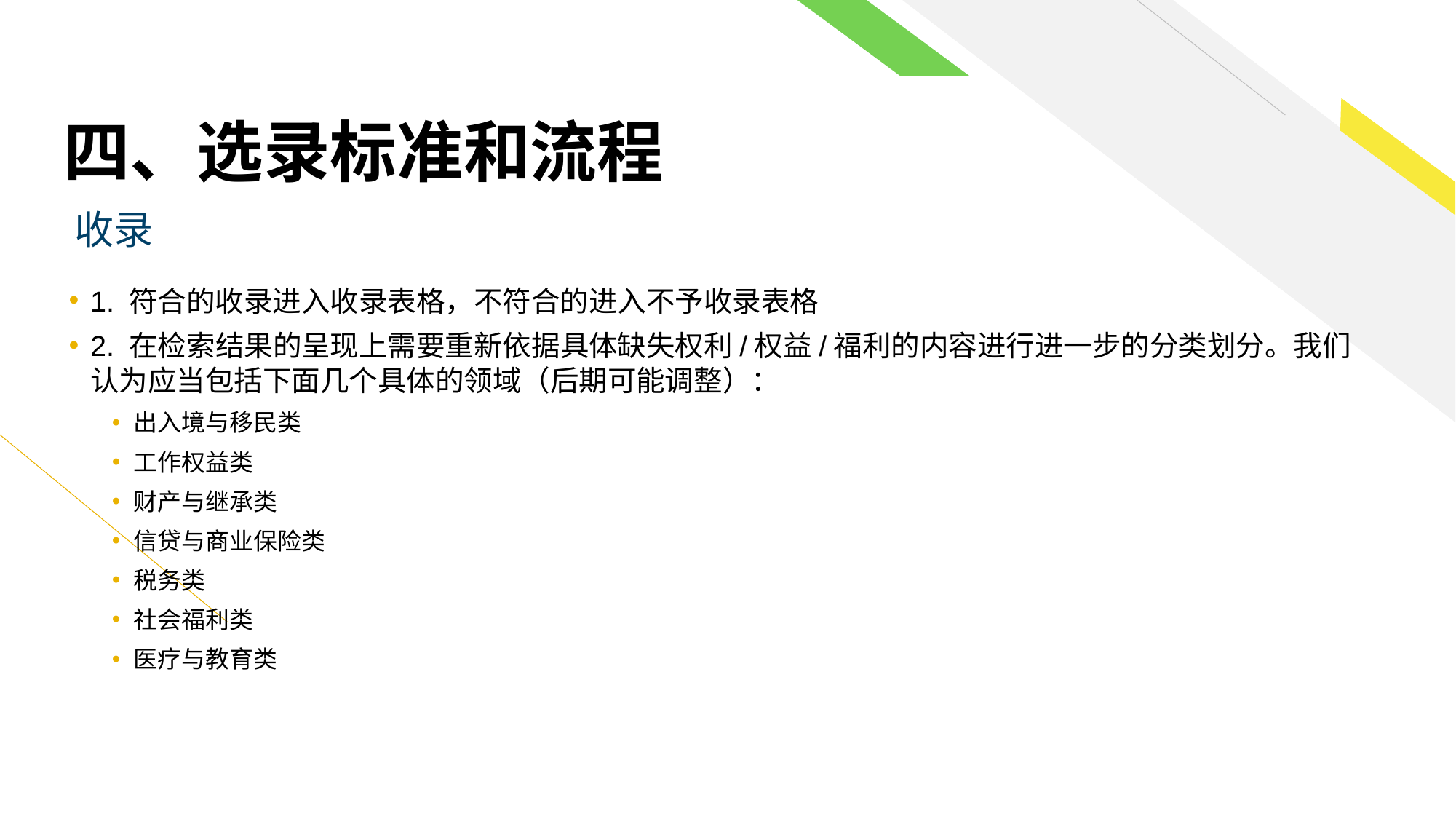

四、选录标准和流程
收录
1. 符合的收录进入收录表格，不符合的进入不予收录表格
2. 在检索结果的呈现上需要重新依据具体缺失权利/权益/福利的内容进行进一步的分类划分。我们认为应当包括下面几个具体的领域（后期可能调整）：
出入境与移民类
工作权益类
财产与继承类
信贷与商业保险类
税务类
社会福利类
医疗与教育类